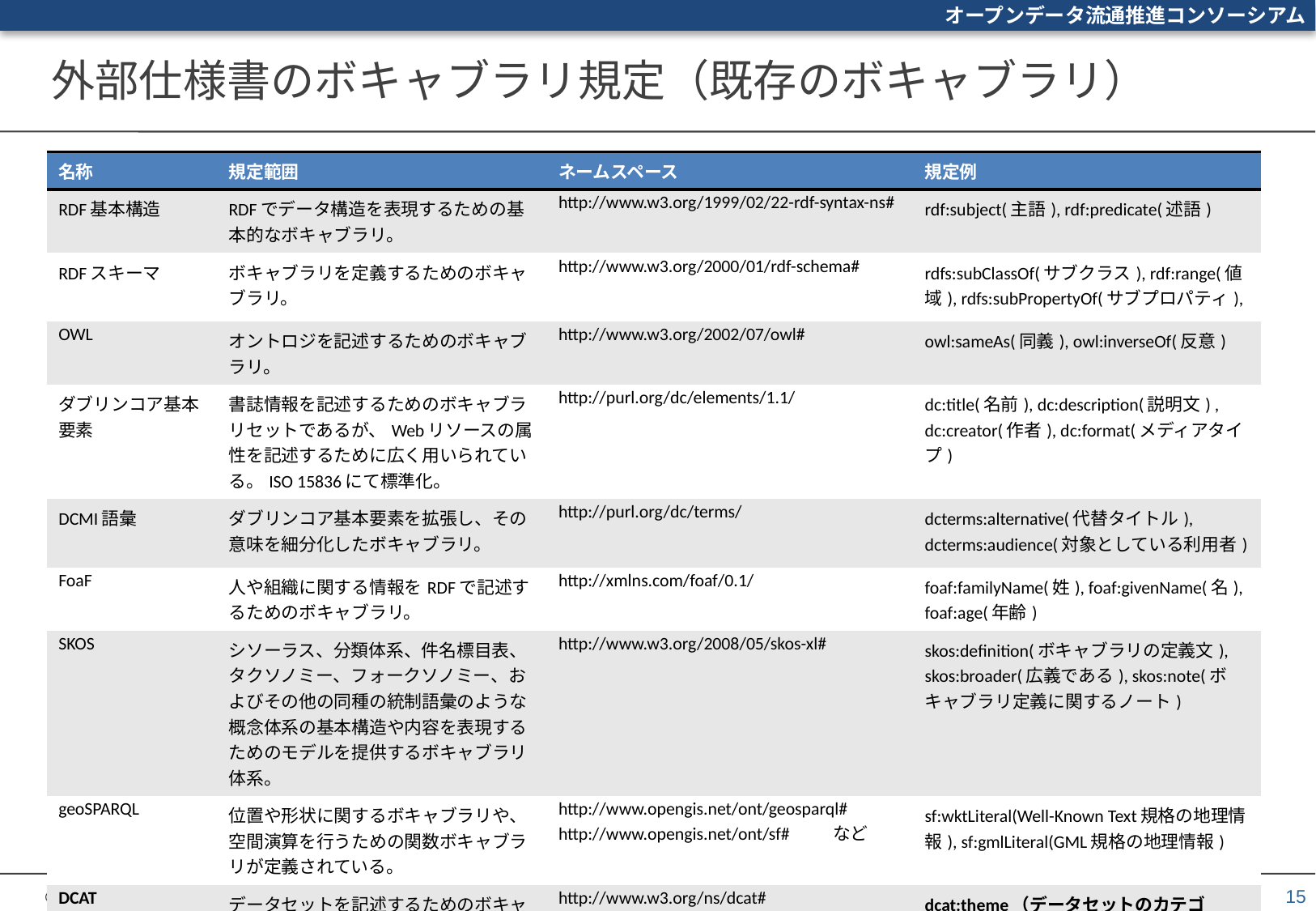

# 外部仕様書のボキャブラリ規定（既存のボキャブラリ）
| 名称 | 規定範囲 | ネームスペース | 規定例 |
| --- | --- | --- | --- |
| RDF基本構造 | RDFでデータ構造を表現するための基本的なボキャブラリ。 | http://www.w3.org/1999/02/22-rdf-syntax-ns# | rdf:subject(主語), rdf:predicate(述語) |
| RDFスキーマ | ボキャブラリを定義するためのボキャブラリ。 | http://www.w3.org/2000/01/rdf-schema# | rdfs:subClassOf(サブクラス), rdf:range(値域), rdfs:subPropertyOf(サブプロパティ), |
| OWL | オントロジを記述するためのボキャブラリ。 | http://www.w3.org/2002/07/owl# | owl:sameAs(同義), owl:inverseOf(反意) |
| ダブリンコア基本要素 | 書誌情報を記述するためのボキャブラリセットであるが、Webリソースの属性を記述するために広く用いられている。ISO 15836にて標準化。 | http://purl.org/dc/elements/1.1/ | dc:title(名前), dc:description(説明文) , dc:creator(作者), dc:format(メディアタイプ) |
| DCMI語彙 | ダブリンコア基本要素を拡張し、その意味を細分化したボキャブラリ。 | http://purl.org/dc/terms/ | dcterms:alternative(代替タイトル), dcterms:audience(対象としている利用者) |
| FoaF | 人や組織に関する情報をRDFで記述するためのボキャブラリ。 | http://xmlns.com/foaf/0.1/ | foaf:familyName(姓), foaf:givenName(名), foaf:age(年齢) |
| SKOS | シソーラス、分類体系、件名標目表、タクソノミー、フォークソノミー、およびその他の同種の統制語彙のような概念体系の基本構造や内容を表現するためのモデルを提供するボキャブラリ体系。 | http://www.w3.org/2008/05/skos-xl# | skos:definition(ボキャブラリの定義文), skos:broader(広義である), skos:note(ボキャブラリ定義に関するノート) |
| geoSPARQL | 位置や形状に関するボキャブラリや、空間演算を行うための関数ボキャブラリが定義されている。 | http://www.opengis.net/ont/geosparql# http://www.opengis.net/ont/sf# 　　など | sf:wktLiteral(Well-Known Text規格の地理情報), sf:gmlLiteral(GML規格の地理情報) |
| DCAT | データセットを記述するためのボキャブラリが定義されている。 | http://www.w3.org/ns/dcat# | dcat:theme（データセットのカテゴリ）, dcat:accessURL（データにアクセスするためのリンク先情報） |
15